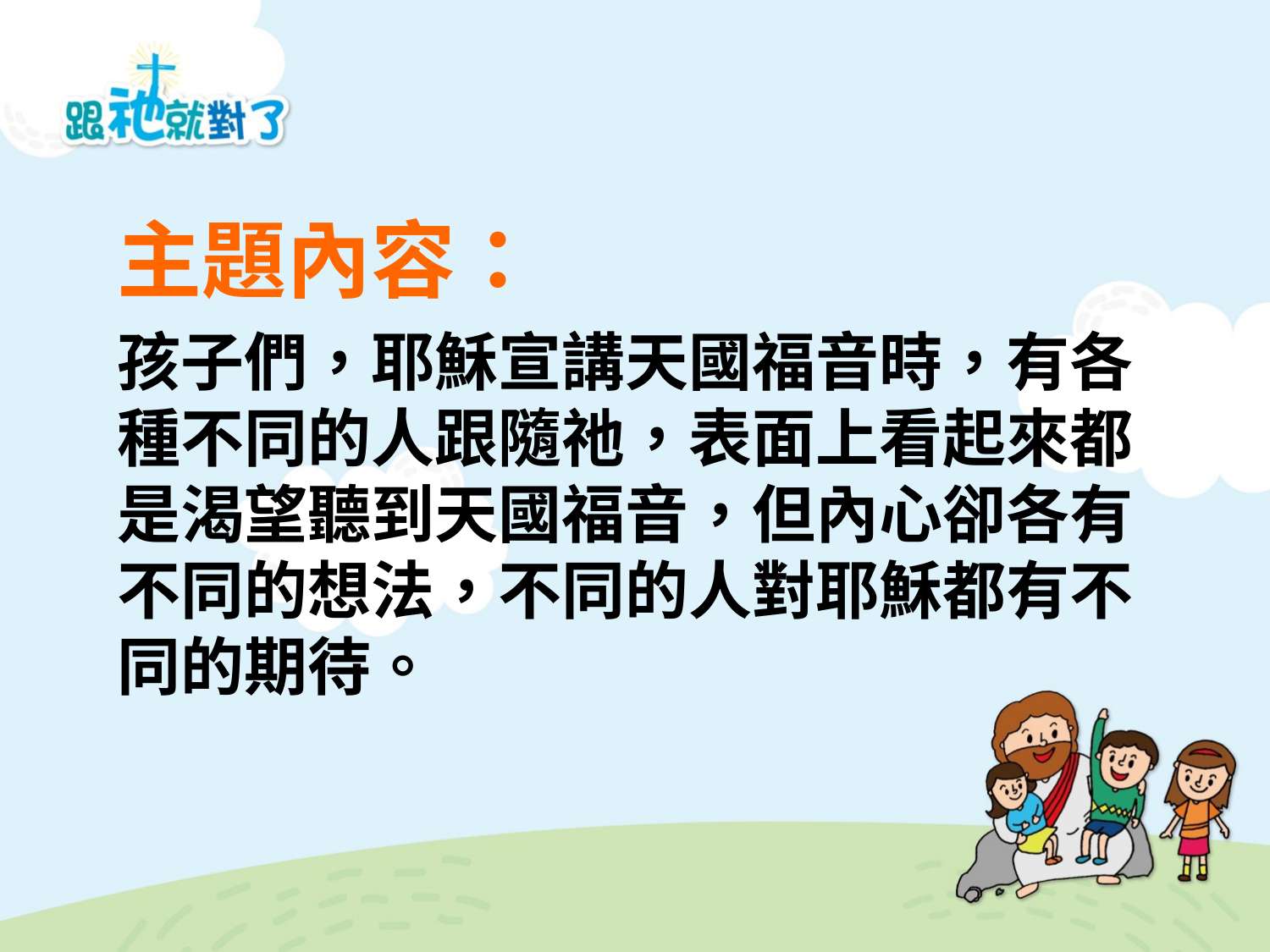

主題內容：
孩子們，耶穌宣講天國福音時，有各種不同的人跟隨祂，表面上看起來都是渴望聽到天國福音，但內心卻各有不同的想法，不同的人對耶穌都有不同的期待。